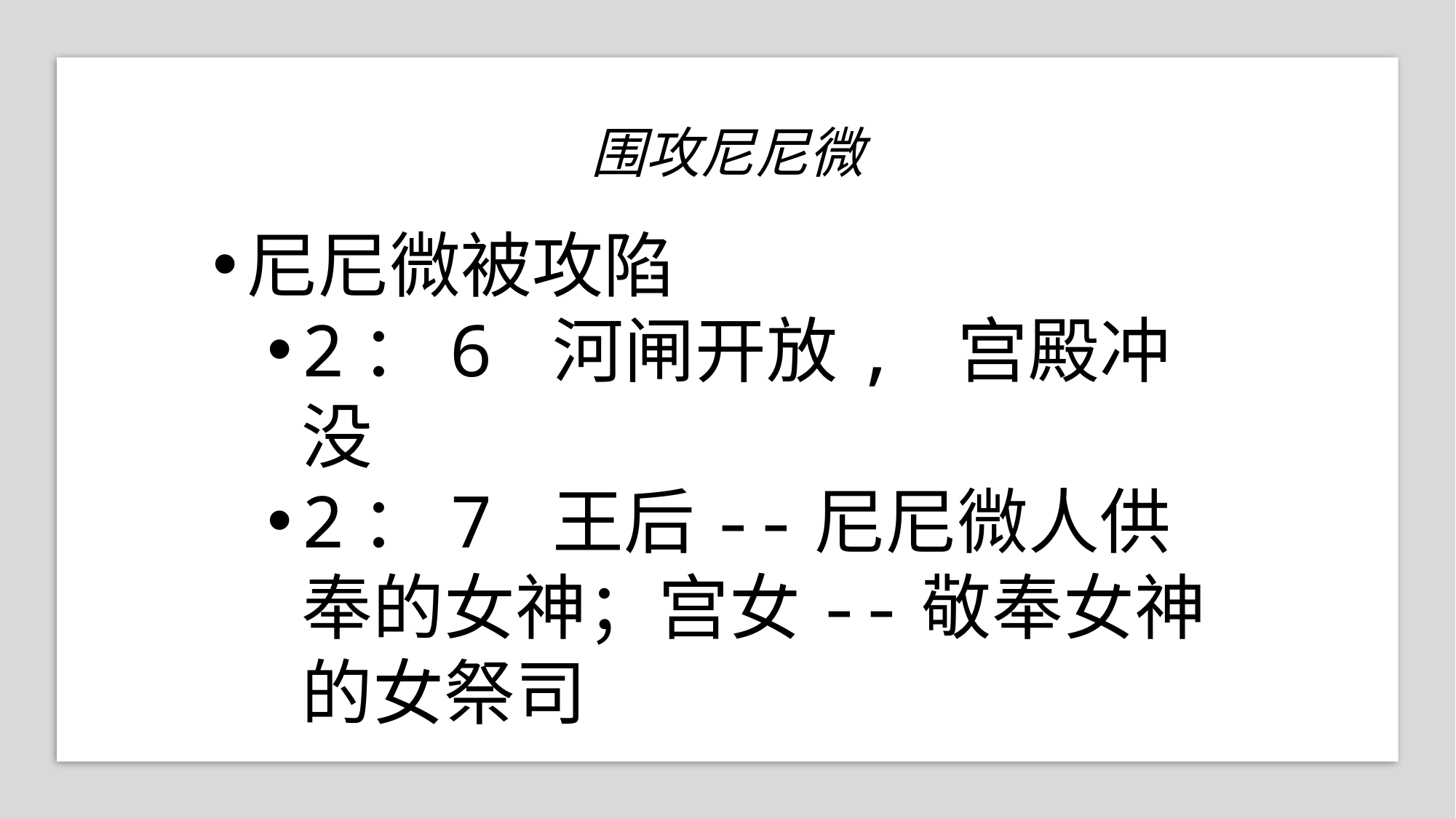

围攻尼尼微

尼尼微被攻陷
2：6 河闸开放, 宫殿冲没
2：7 王后--尼尼微人供奉的女神；宫女--敬奉女神的女祭司
7